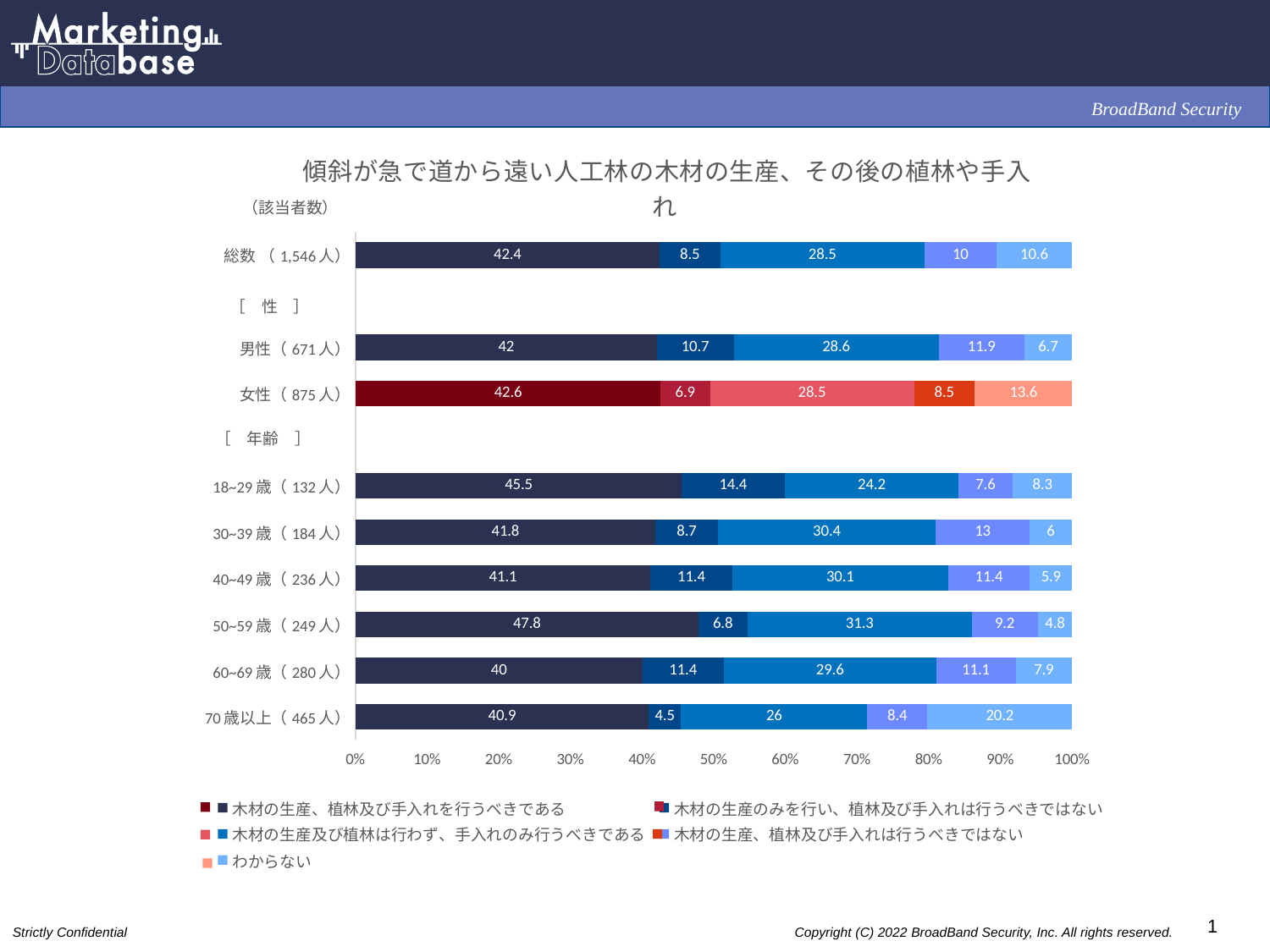

### Chart: 傾斜が急で道から遠い人工林の木材の生産、その後の植林や手入れ

| Category | 木材の生産、植林及び手入れを行うべきである | 木材の生産のみを行い、植林及び手入れは行うべきではない | 木材の生産及び植林は行わず、手入れのみ行うべきである | 木材の生産、植林及び手入れは行うべきではない | わからない |
|---|---|---|---|---|---|
| 総数 （1,546人） | 42.4 | 8.5 | 28.5 | 10.0 | 10.6 |
|  | None | None | None | None | None |
| 男性（671人） | 42.0 | 10.7 | 28.6 | 11.9 | 6.7 |
| 女性（875人） | 42.6 | 6.9 | 28.5 | 8.5 | 13.6 |
|  | None | None | None | None | None |
| 18~29歳（132人） | 45.5 | 14.4 | 24.2 | 7.6 | 8.3 |
| 30~39歳（184人） | 41.8 | 8.7 | 30.4 | 13.0 | 6.0 |
| 40~49歳（236人） | 41.1 | 11.4 | 30.1 | 11.4 | 5.9 |
| 50~59歳（249人） | 47.8 | 6.8 | 31.3 | 9.2 | 4.8 |
| 60~69歳（280人） | 40.0 | 11.4 | 29.6 | 11.1 | 7.9 |
| 70歳以上（465人） | 40.9 | 4.5 | 26.0 | 8.4 | 20.2 |